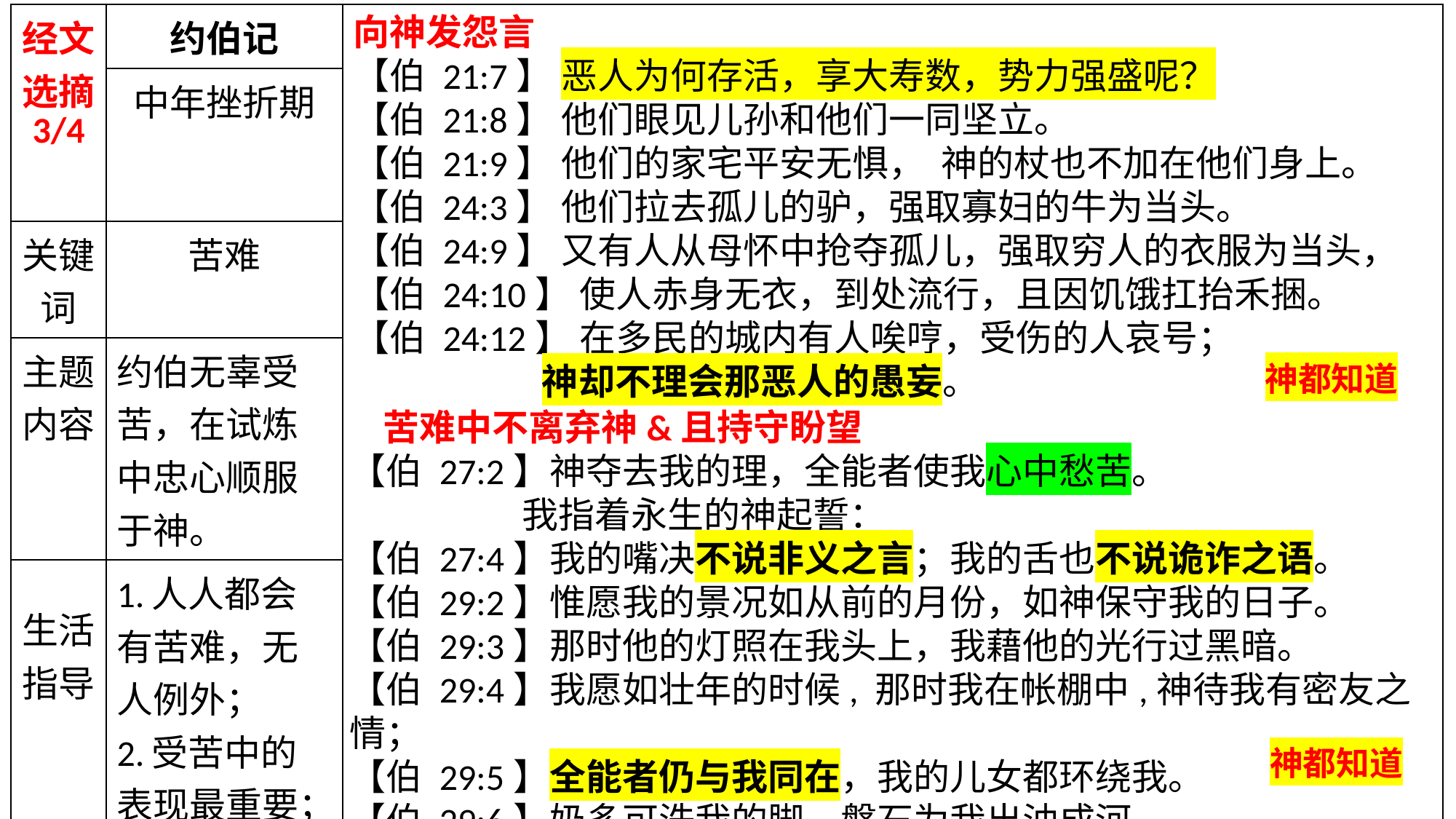

向神发怨言
【伯 21:7】 恶人为何存活，享大寿数，势力强盛呢？
【伯 21:8】 他们眼见儿孙和他们一同坚立。
【伯 21:9】 他们的家宅平安无惧，  神的杖也不加在他们身上。
【伯 24:3】 他们拉去孤儿的驴，强取寡妇的牛为当头。
【伯 24:9】 又有人从母怀中抢夺孤儿，强取穷人的衣服为当头，
【伯 24:10】 使人赤身无衣，到处流行，且因饥饿扛抬禾捆。
【伯 24:12】 在多民的城内有人唉哼，受伤的人哀号；
                      神却不理会那恶人的愚妄。
| 经文选摘 3/4 | 约伯记 |  |
| --- | --- | --- |
|  | 中年挫折期 |  |
| 关键词 | 苦难 |  |
| 主题内容 | 约伯无辜受苦，在试炼中忠心顺服于神。 |  |
| 生活指导 | 1.人人都会有苦难，无人例外； 2.受苦中的表现最重要； 3.批驳报应论 |  |
| 神学意义 | 神是一切智慧的源头。 |  |
神都知道
   苦难中不离弃神&且持守盼望
【伯 27:2】神夺去我的理，全能者使我心中愁苦。
                    我指着永生的神起誓：
【伯 27:4】我的嘴决不说非义之言；我的舌也不说诡诈之语。
【伯 29:2】惟愿我的景况如从前的月份，如神保守我的日子。
【伯 29:3】那时他的灯照在我头上，我藉他的光行过黑暗。
【伯 29:4】我愿如壮年的时候, 那时我在帐棚中,神待我有密友之情；
【伯 29:5】全能者仍与我同在，我的儿女都环绕我。
【伯 29:6】奶多可洗我的脚，磐石为我出油成河。
神都知道